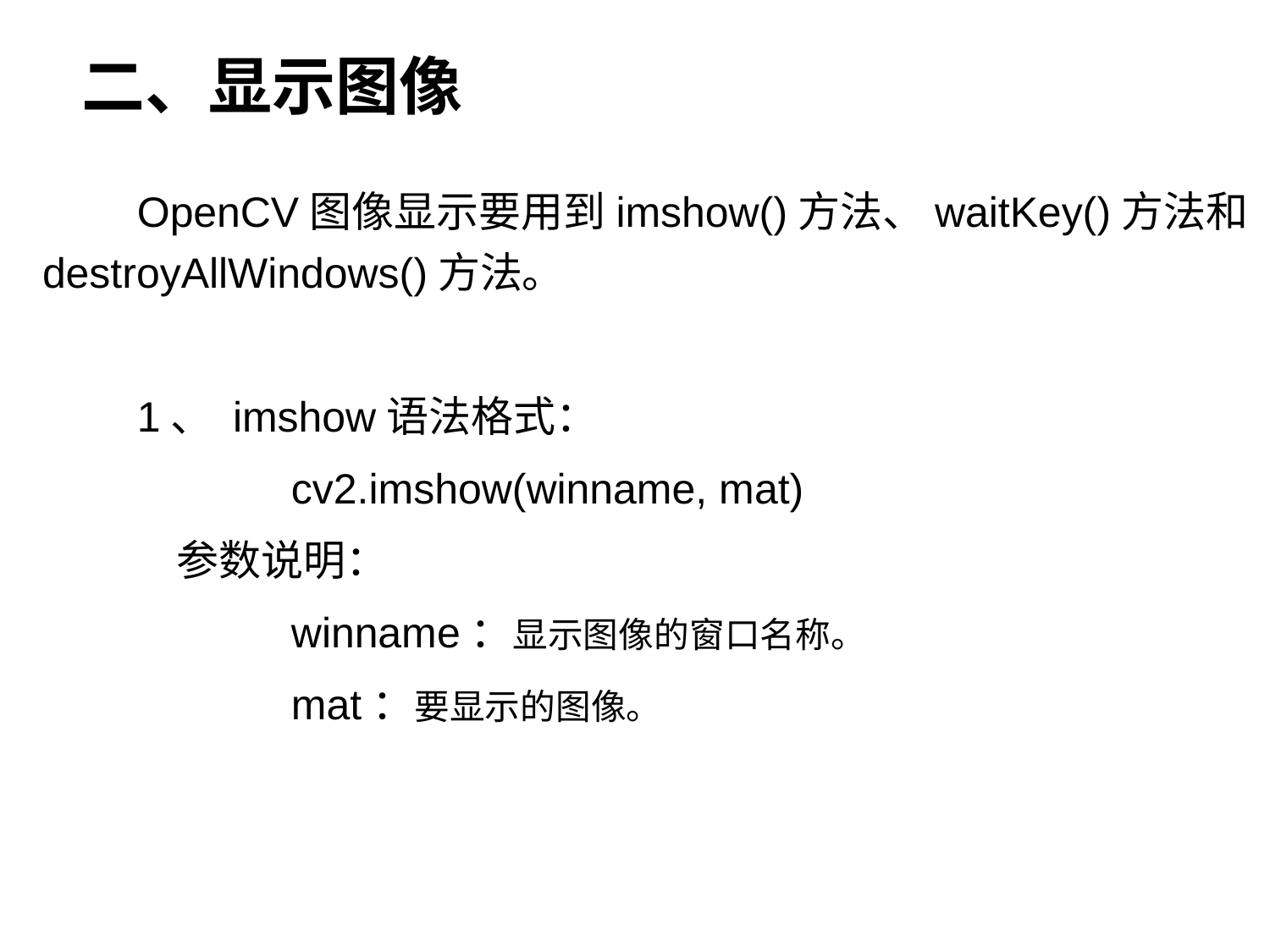

二、显示图像
        OpenCV图像显示要用到imshow()方法、waitKey()方法和destroyAllWindows()方法。

        1、 imshow语法格式：
                     cv2.imshow(winname, mat)
             参数说明：
                     winname：显示图像的窗口名称。
                     mat：要显示的图像。